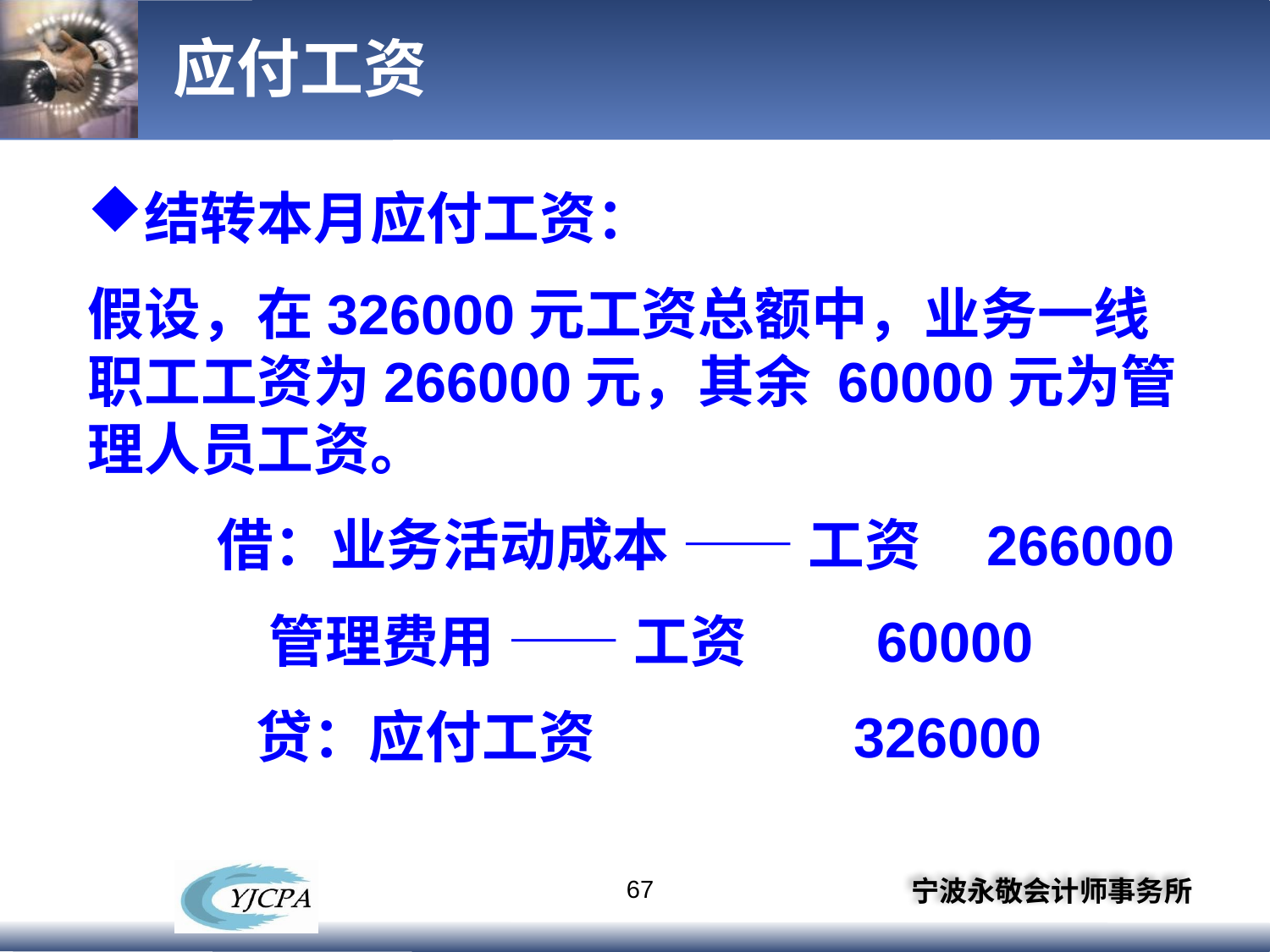

# 应付工资
结转本月应付工资：
假设，在326000元工资总额中，业务一线职工工资为266000元，其余 60000元为管理人员工资。
         借：业务活动成本 —— 工资    266000
             管理费用 —— 工资         60000
            贷：应付工资                   326000